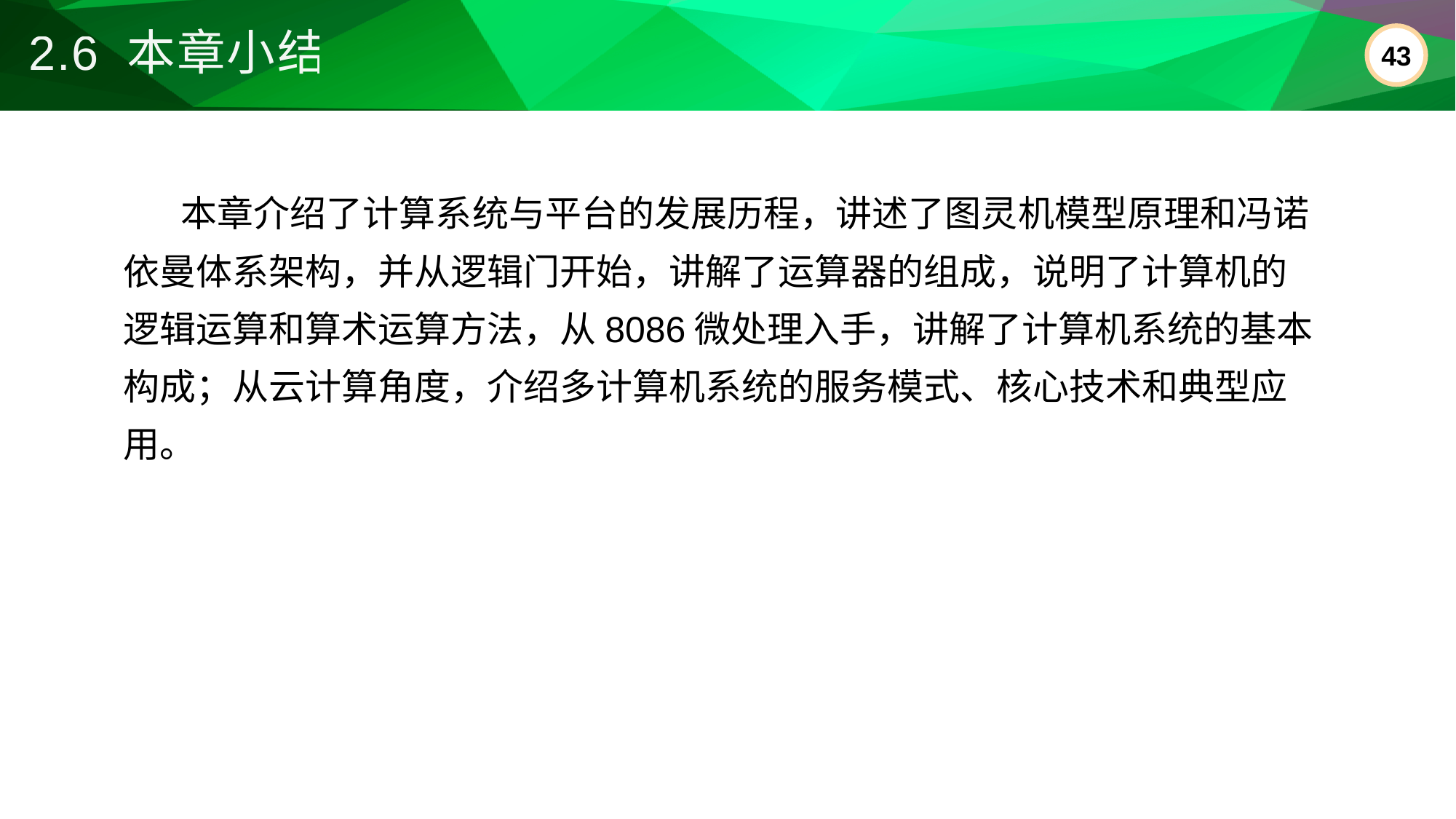

2.6 本章小结
      本章介绍了计算系统与平台的发展历程，讲述了图灵机模型原理和冯诺依曼体系架构，并从逻辑门开始，讲解了运算器的组成，说明了计算机的逻辑运算和算术运算方法，从8086微处理入手，讲解了计算机系统的基本构成；从云计算角度，介绍多计算机系统的服务模式、核心技术和典型应用。